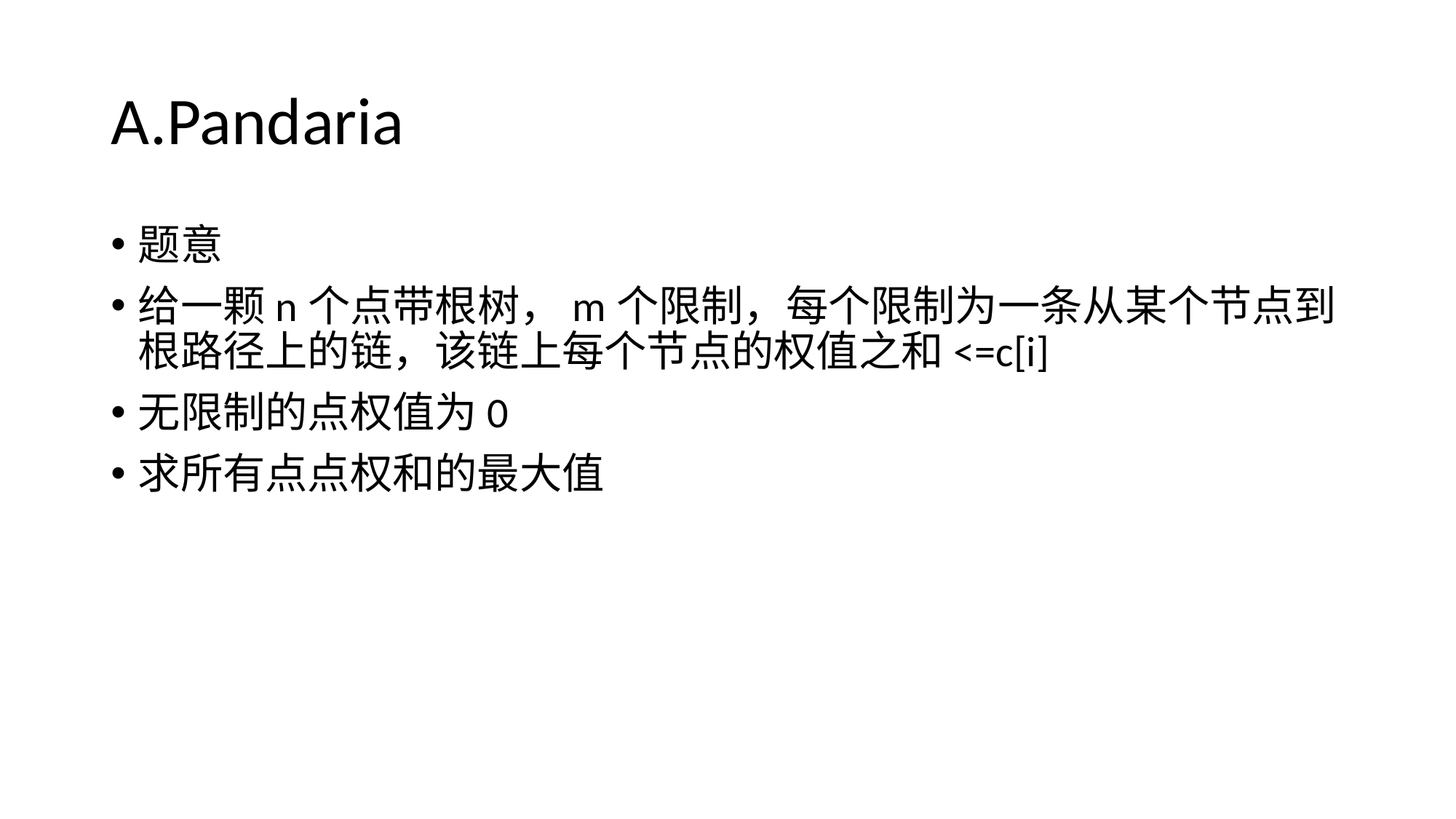

# A.Pandaria
题意
给一颗n个点带根树，m个限制，每个限制为一条从某个节点到根路径上的链，该链上每个节点的权值之和<=c[i]
无限制的点权值为0
求所有点点权和的最大值